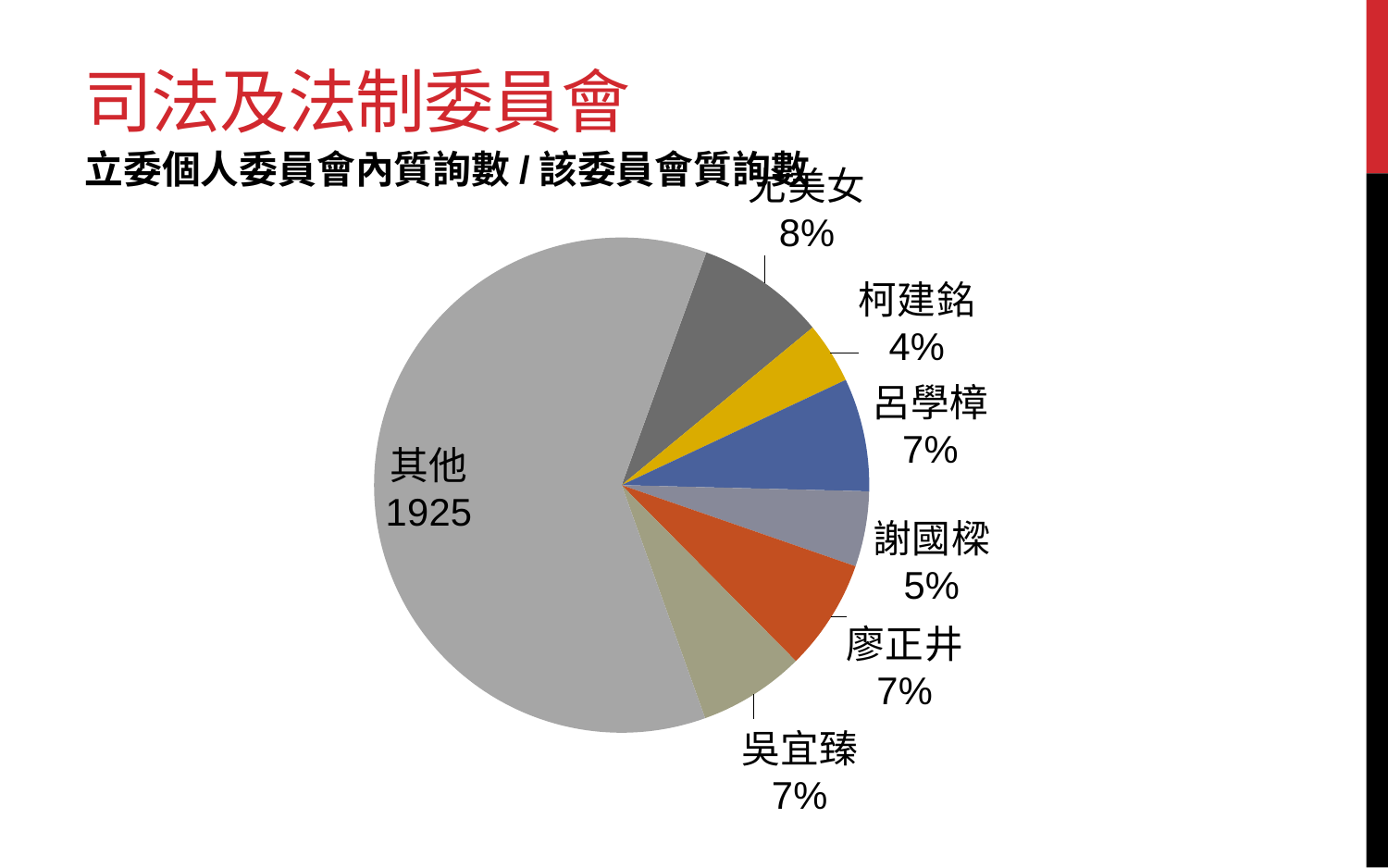

# 司法及法制委員會
立委個人委員會內質詢數/該委員會質詢數

### Chart

| Category | 委員會內口頭質詢數 |
|---|---|
| 尤美女 | 267.0 |
| 柯建銘 | 126.0 |
| 呂學樟 | 233.0 |
| 謝國樑 | 155.0 |
| 廖正井 | 229.0 |
| 吳宜臻 | 219.0 |
| 其他 | 1925.0 |